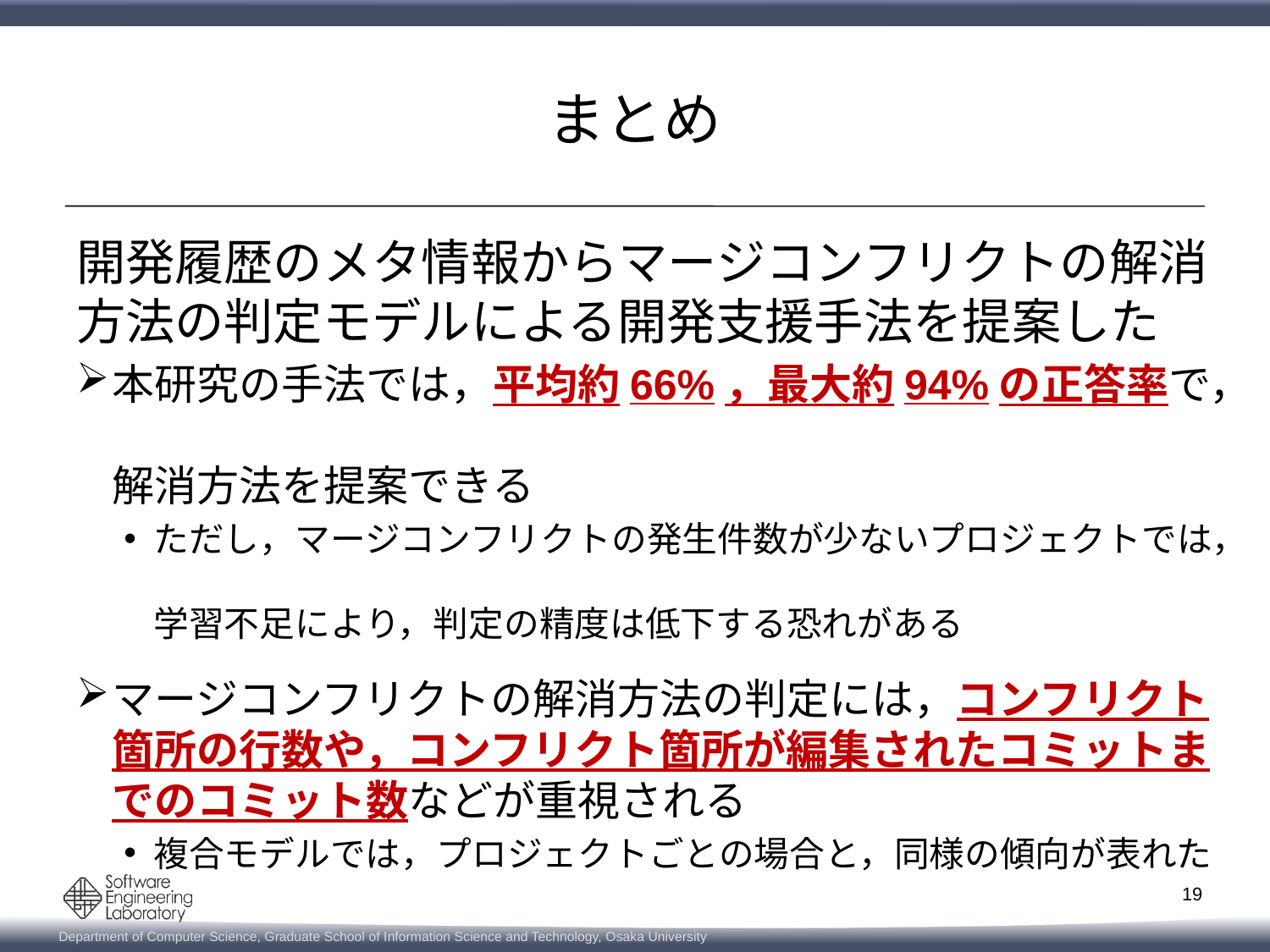

# まとめ
開発履歴のメタ情報からマージコンフリクトの解消方法の判定モデルによる開発支援手法を提案した
本研究の手法では，平均約66%，最大約94%の正答率で，
解消方法を提案できる
ただし，マージコンフリクトの発生件数が少ないプロジェクトでは，
学習不足により，判定の精度は低下する恐れがある

マージコンフリクトの解消方法の判定には，コンフリクト箇所の行数や，コンフリクト箇所が編集されたコミットまでのコミット数などが重視される
複合モデルでは，プロジェクトごとの場合と，同様の傾向が表れた
19